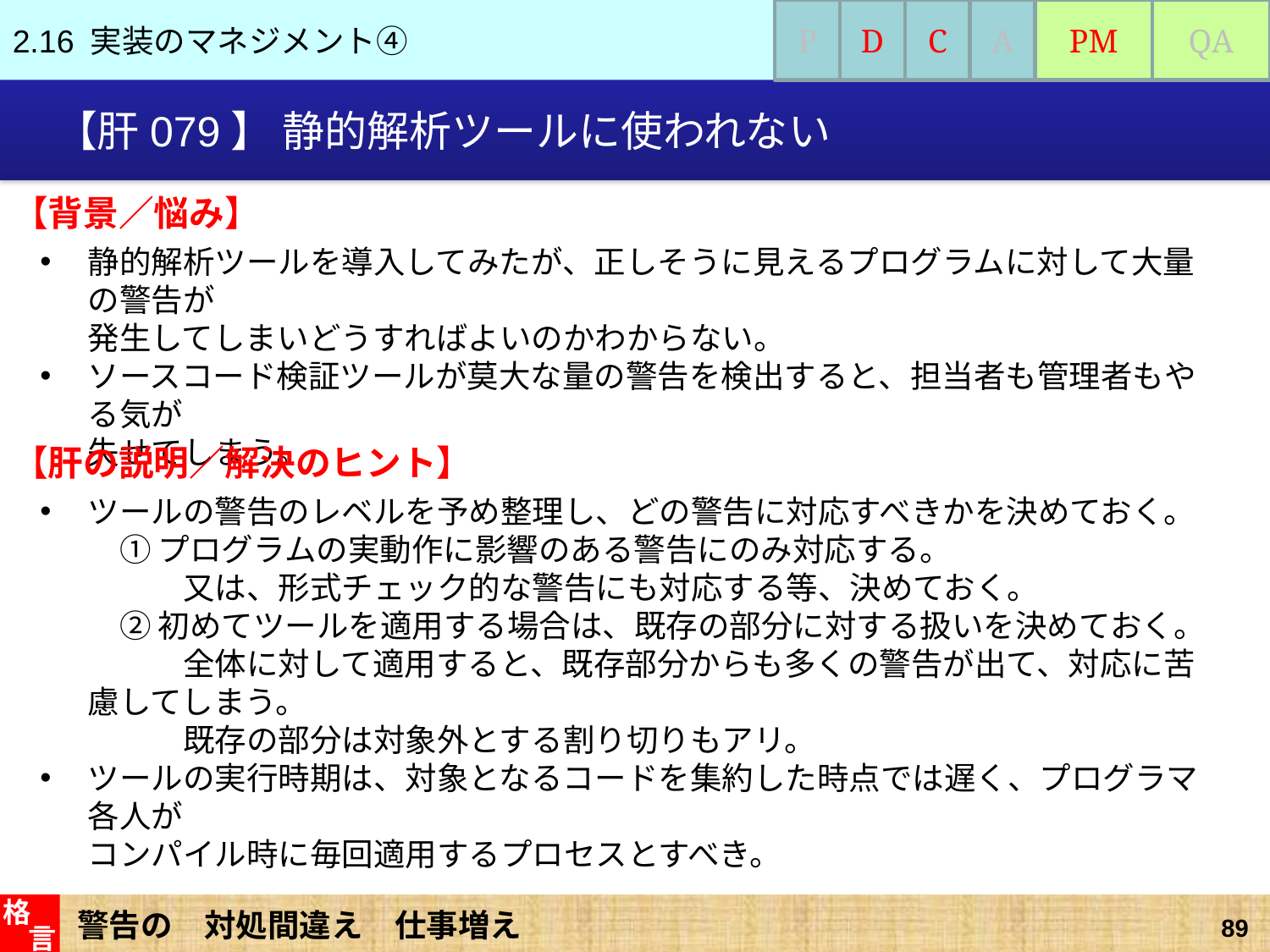

2.16 実装のマネジメント④
P
D
C
A
PM
QA
# 【肝079】 静的解析ツールに使われない
【背景／悩み】
静的解析ツールを導入してみたが、正しそうに見えるプログラムに対して大量の警告が
発生してしまいどうすればよいのかわからない。
ソースコード検証ツールが莫大な量の警告を検出すると、担当者も管理者もやる気が
失せてしまう。

【肝の説明／解決のヒント】
ツールの警告のレベルを予め整理し、どの警告に対応すべきかを決めておく。
　① プログラムの実動作に影響のある警告にのみ対応する。
　　　又は、形式チェック的な警告にも対応する等、決めておく。
　② 初めてツールを適用する場合は、既存の部分に対する扱いを決めておく。
　　　全体に対して適用すると、既存部分からも多くの警告が出て、対応に苦慮してしまう。
　　　既存の部分は対象外とする割り切りもアリ。
ツールの実行時期は、対象となるコードを集約した時点では遅く、プログラマ各人が
コンパイル時に毎回適用するプロセスとすべき。
警告の　対処間違え　仕事増え
格
言
89